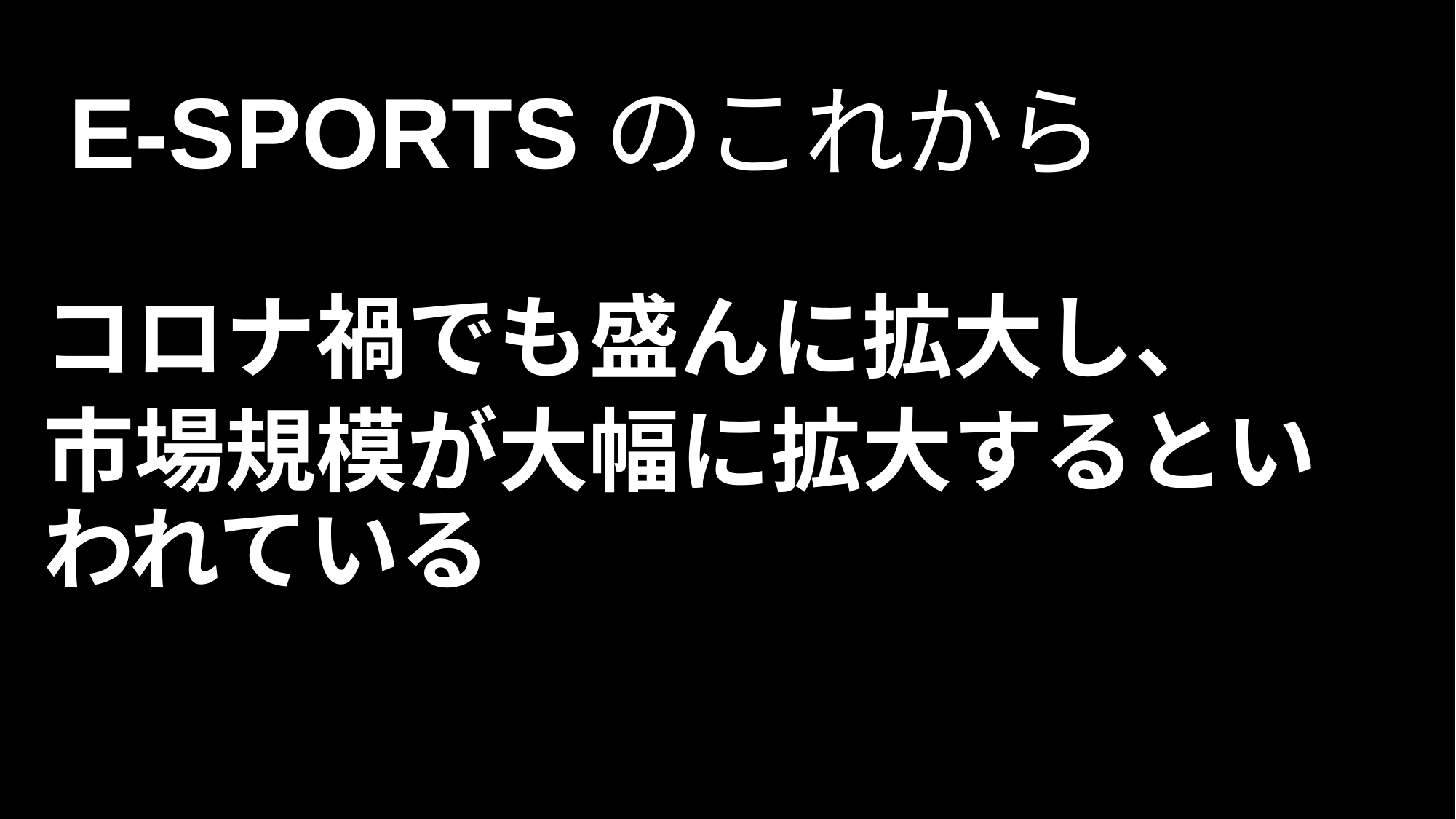

# E-SPORTSのこれから
コロナ禍でも盛んに拡大し、
市場規模が大幅に拡大するといわれている